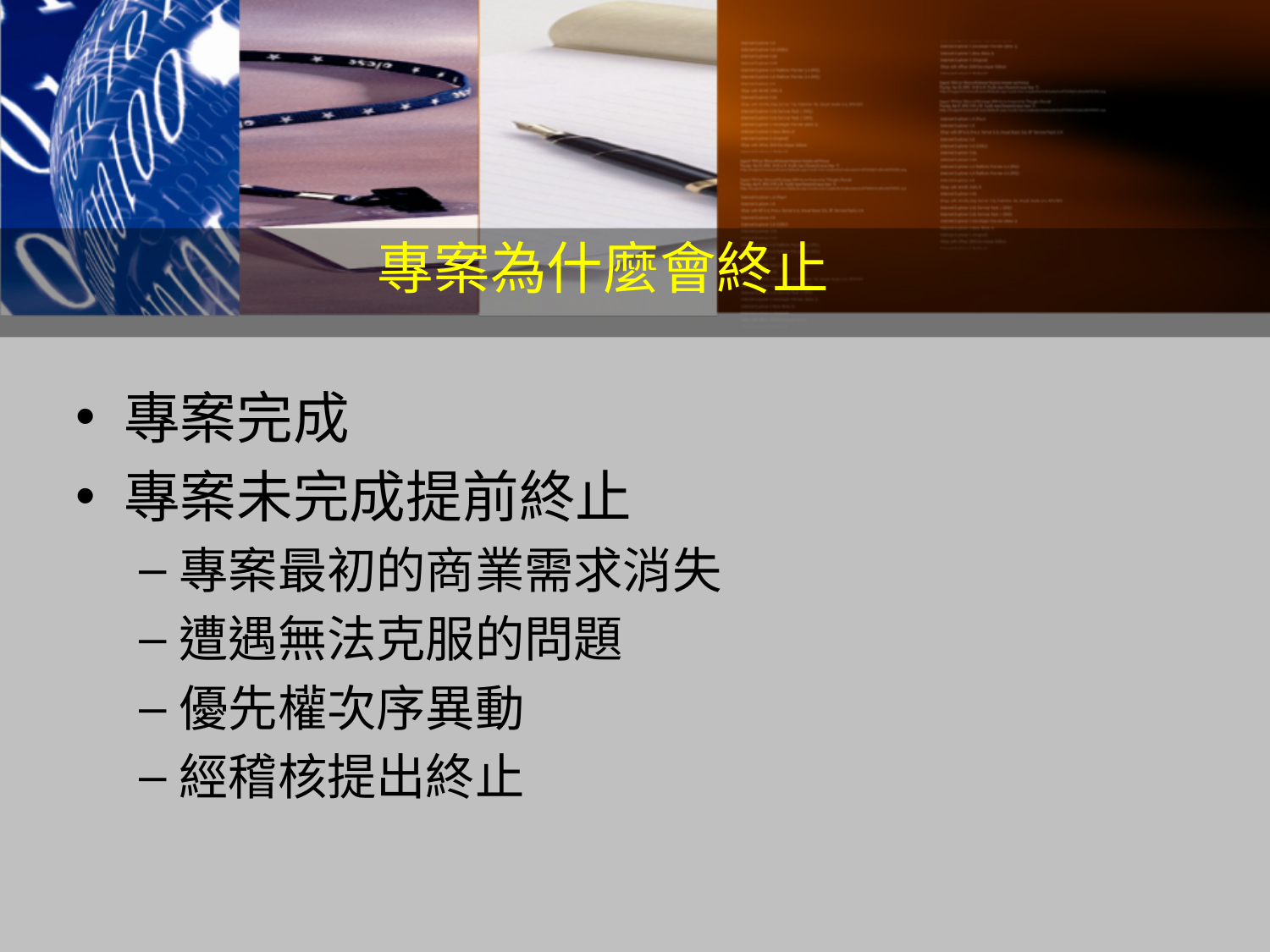

專案為什麼會終止
專案完成
專案未完成提前終止
專案最初的商業需求消失
遭遇無法克服的問題
優先權次序異動
經稽核提出終止